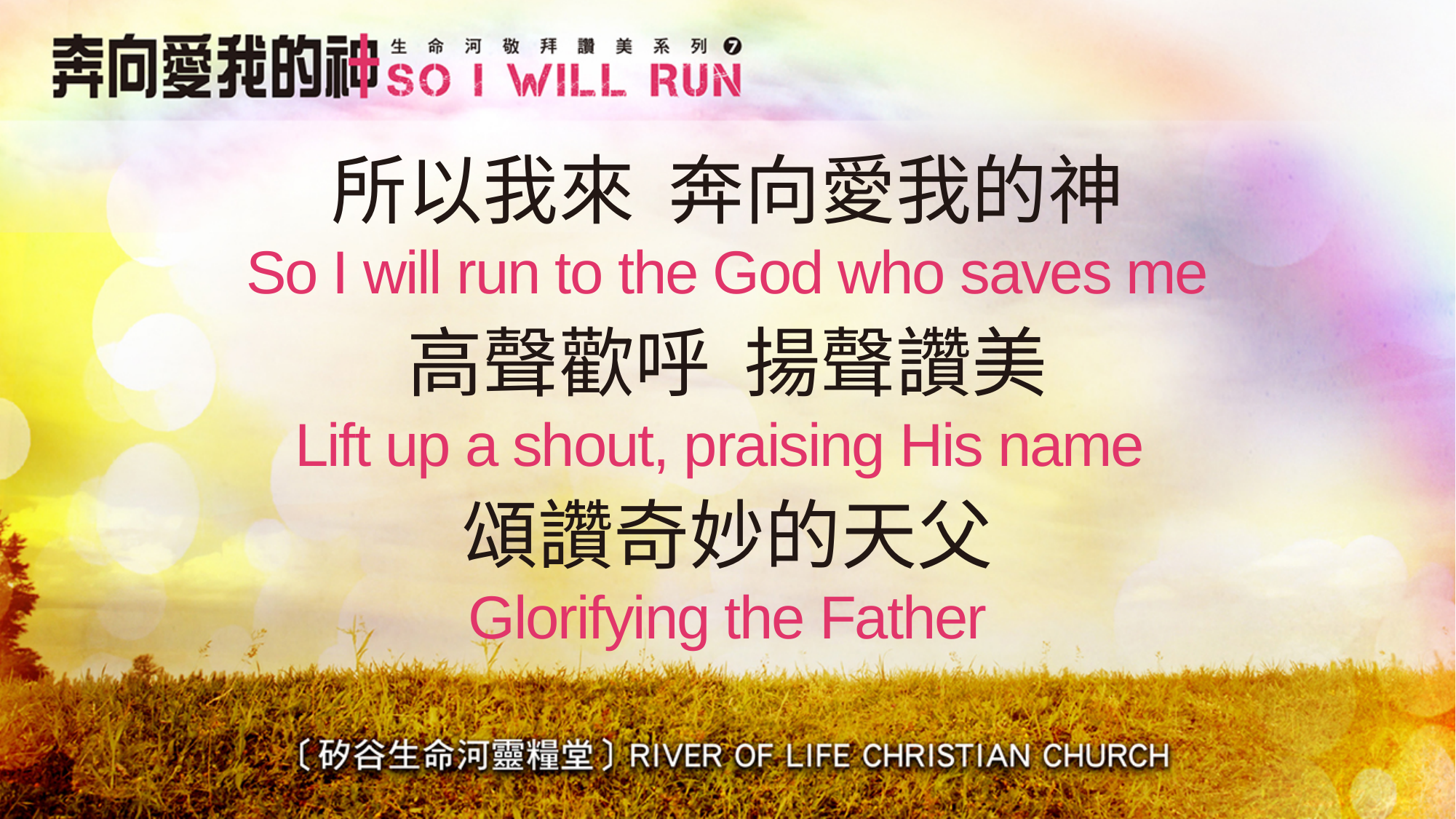

# 所以我來  奔向愛我的神 So I will run to the God who saves me
高聲歡呼  揚聲讚美
Lift up a shout, praising His name
頌讚奇妙的天父
Glorifying the Father